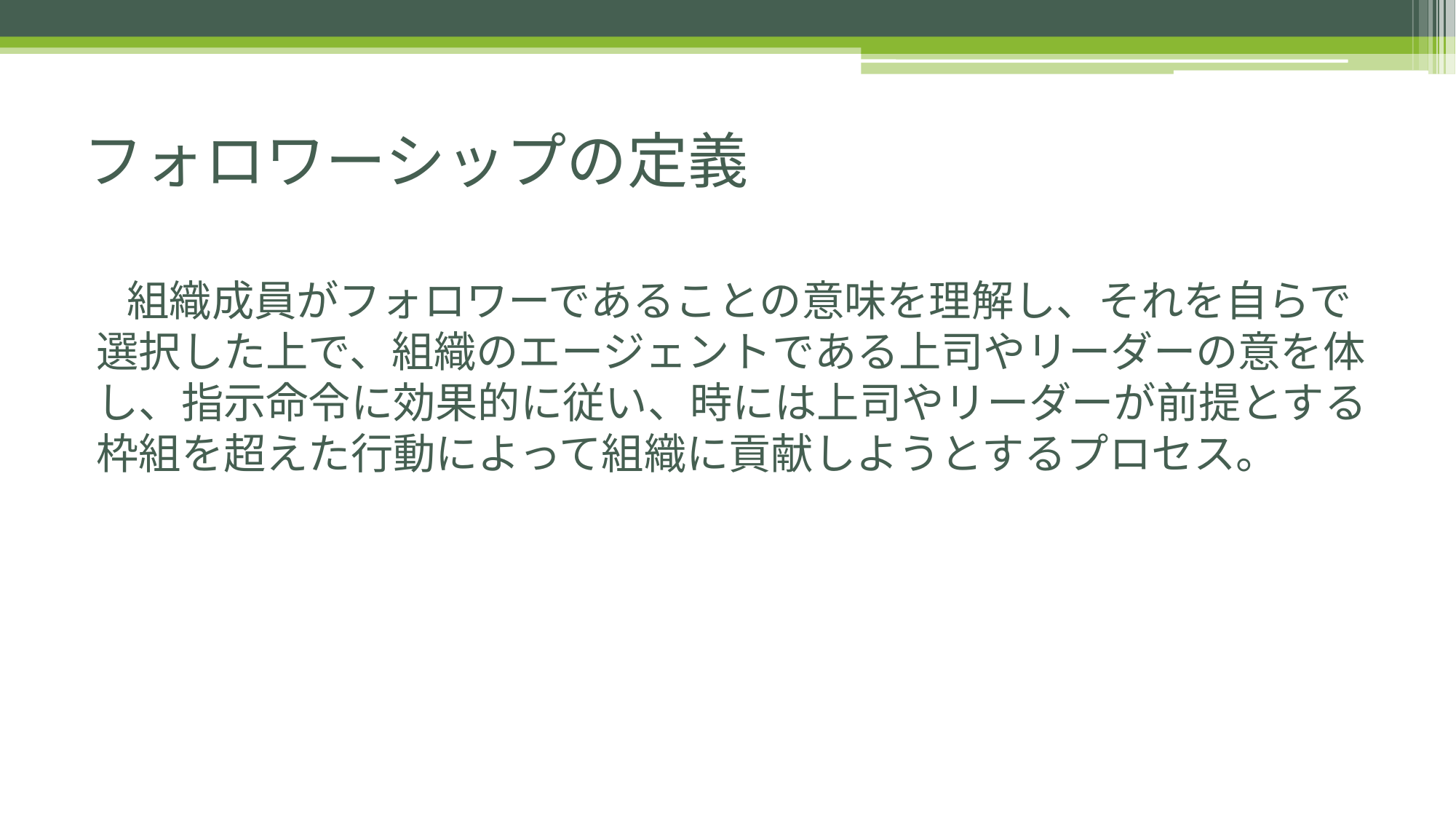

# フォロワーシップの定義
　組織成員がフォロワーであることの意味を理解し、それを自らで選択した上で、組織のエージェントである上司やリーダーの意を体し、指示命令に効果的に従い、時には上司やリーダーが前提とする枠組を超えた行動によって組織に貢献しようとするプロセス。